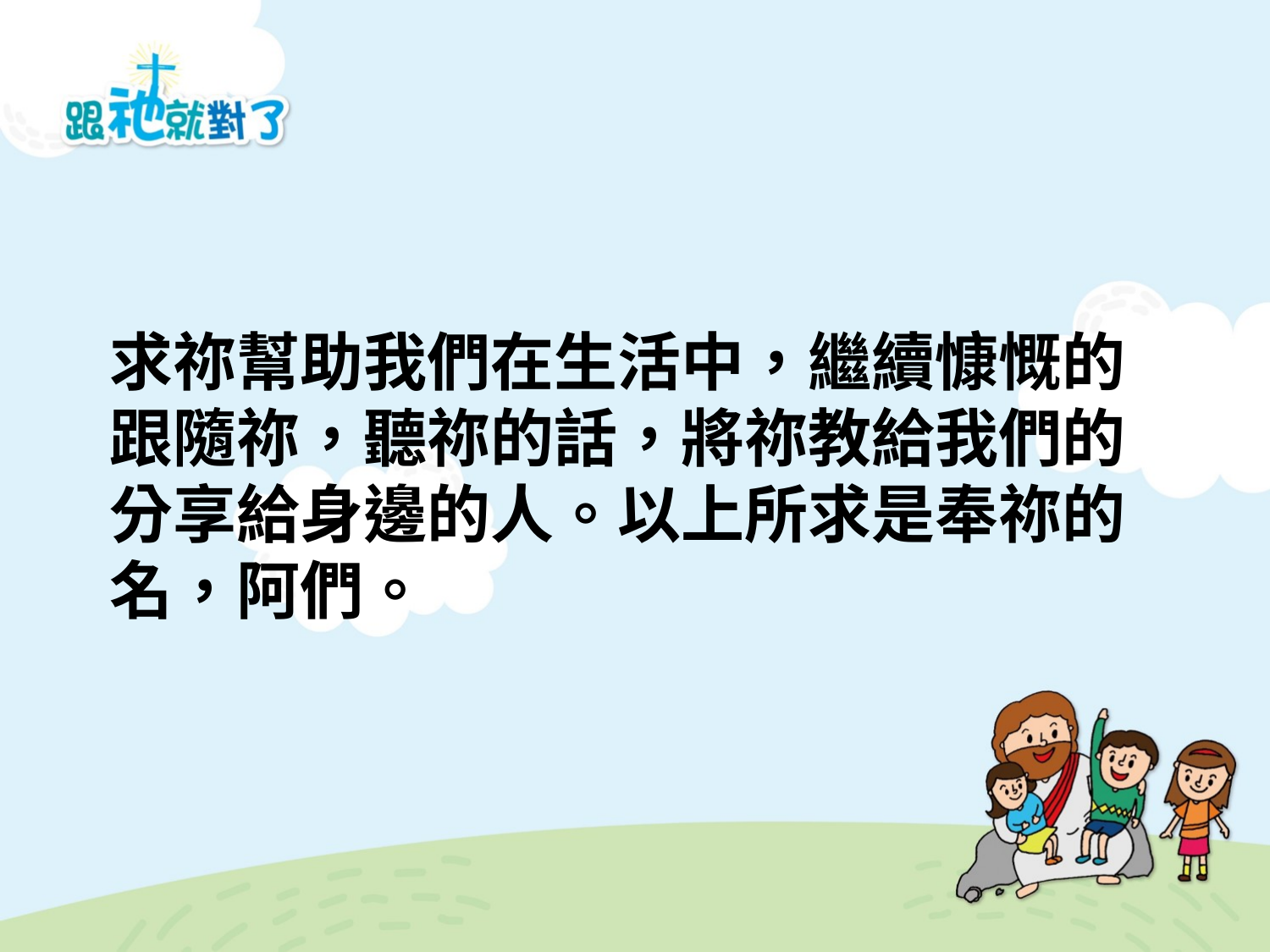

求祢幫助我們在生活中，繼續慷慨的跟隨祢，聽祢的話，將祢教給我們的分享給身邊的人。以上所求是奉祢的名，阿們。